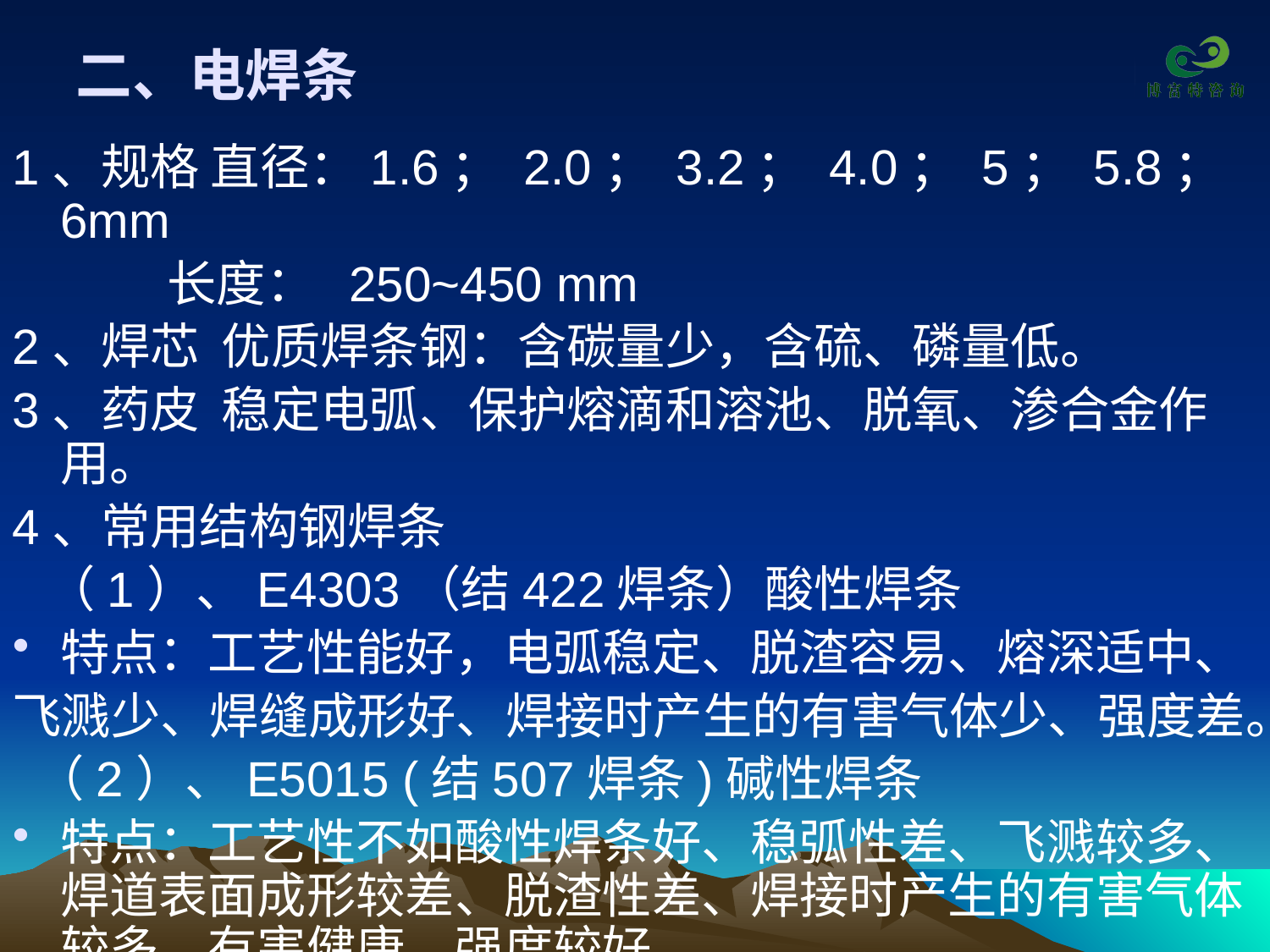

# 二、电焊条
1、规格 直径：1.6； 2.0； 3.2； 4.0； 5； 5.8； 6mm
             长度：  250~450 mm
2、焊芯  优质焊条钢：含碳量少，含硫、磷量低。
3、药皮  稳定电弧、保护熔滴和溶池、脱氧、渗合金作用。
4、常用结构钢焊条
  （1）、E4303（结422焊条）酸性焊条
特点：工艺性能好，电弧稳定、脱渣容易、熔深适中、
飞溅少、焊缝成形好、焊接时产生的有害气体少、强度差。
 （2）、E5015 (结507焊条)碱性焊条
特点：工艺性不如酸性焊条好、稳弧性差、飞溅较多、焊道表面成形较差、脱渣性差、焊接时产生的有害气体较多、有害健康、强度较好。